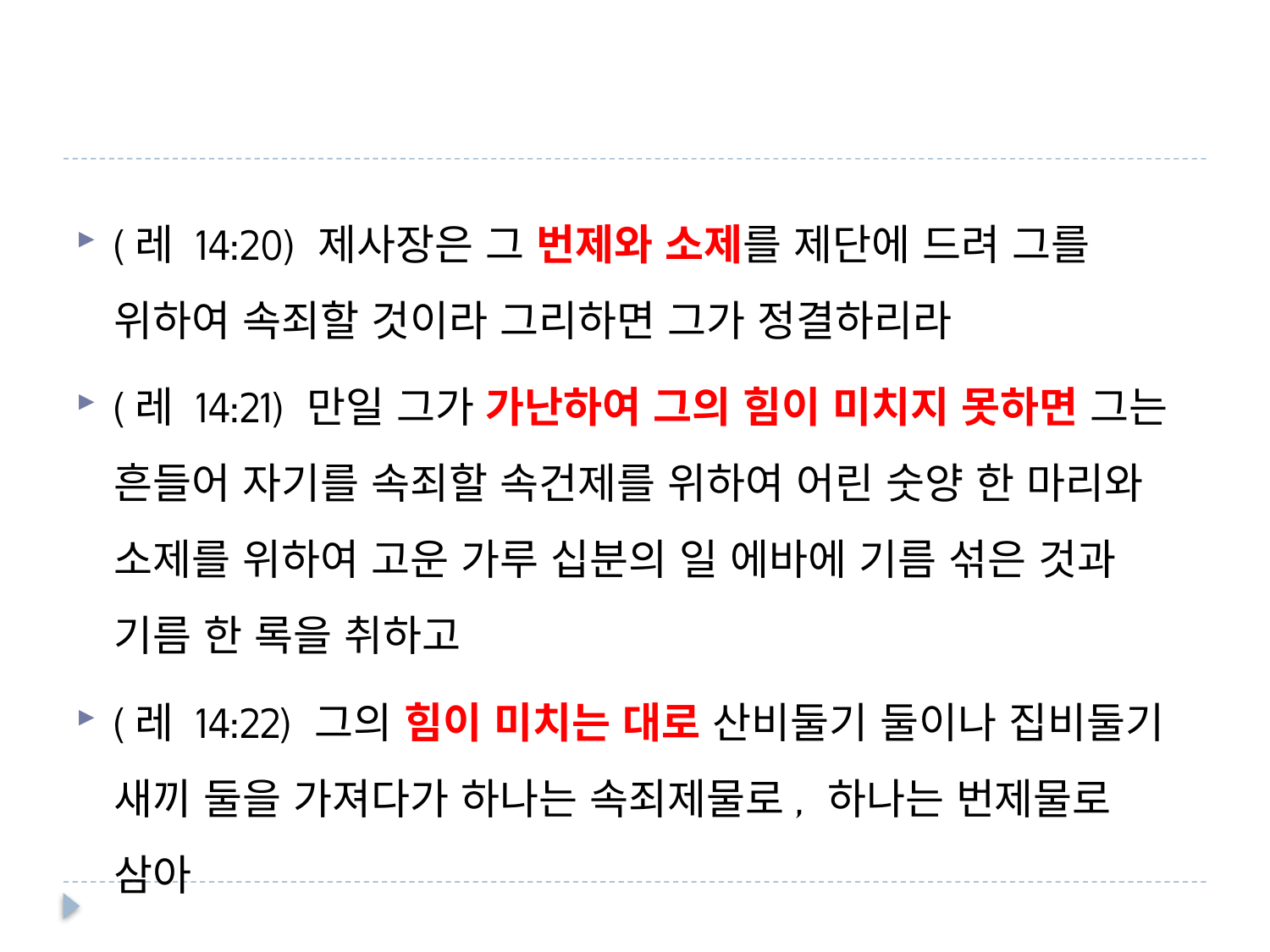

#
(레 14:20) 제사장은 그 번제와 소제를 제단에 드려 그를 위하여 속죄할 것이라 그리하면 그가 정결하리라
(레 14:21) 만일 그가 가난하여 그의 힘이 미치지 못하면 그는 흔들어 자기를 속죄할 속건제를 위하여 어린 숫양 한 마리와 소제를 위하여 고운 가루 십분의 일 에바에 기름 섞은 것과 기름 한 록을 취하고
(레 14:22) 그의 힘이 미치는 대로 산비둘기 둘이나 집비둘기 새끼 둘을 가져다가 하나는 속죄제물로, 하나는 번제물로 삼아